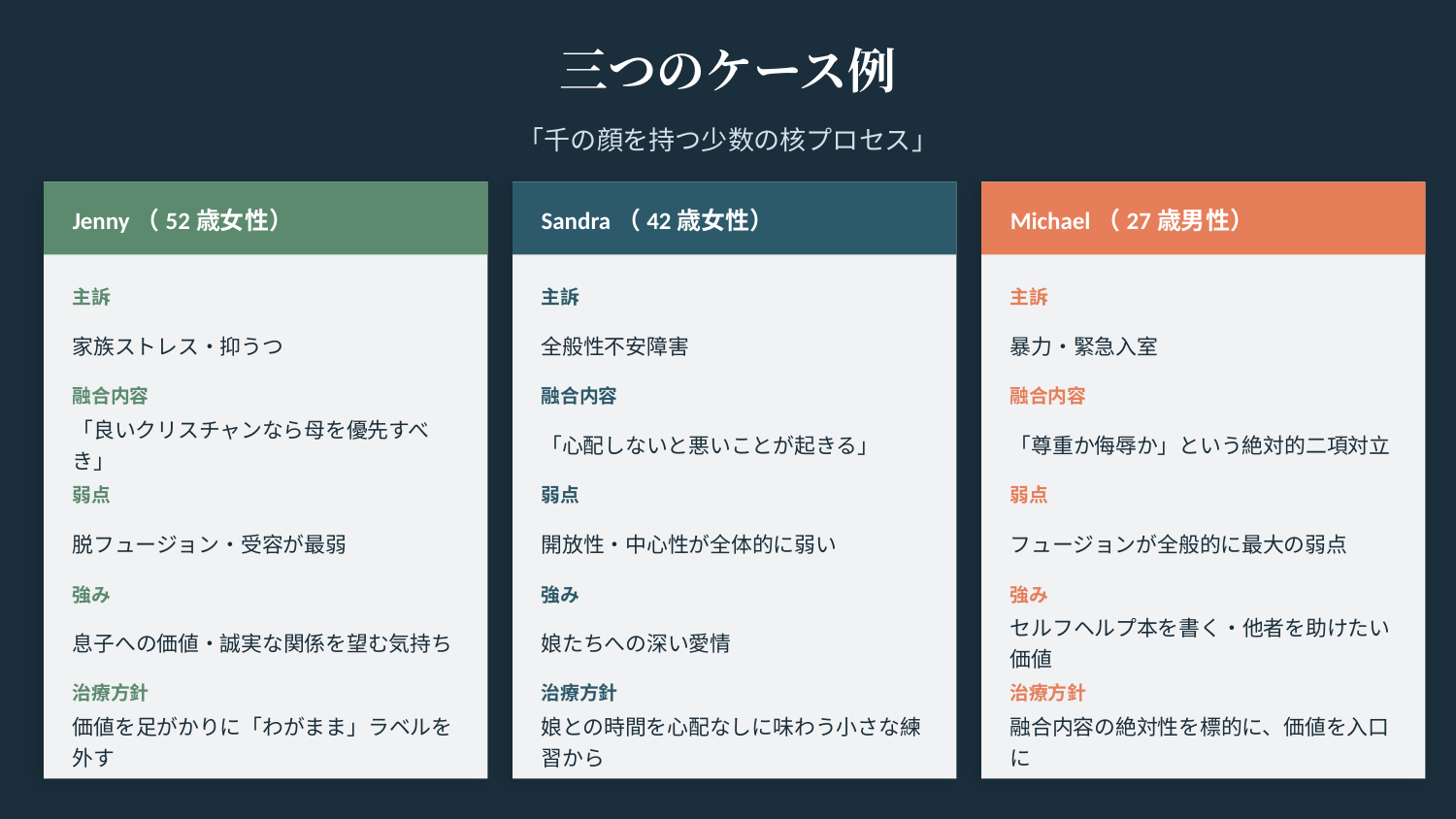

三つのケース例
「千の顔を持つ少数の核プロセス」

Jenny（52歳女性）
Sandra（42歳女性）
Michael（27歳男性）
主訴
主訴
主訴
家族ストレス・抑うつ
全般性不安障害
暴力・緊急入室
融合内容
融合内容
融合内容
「良いクリスチャンなら母を優先すべき」
「心配しないと悪いことが起きる」
「尊重か侮辱か」という絶対的二項対立
弱点
弱点
弱点
脱フュージョン・受容が最弱
開放性・中心性が全体的に弱い
フュージョンが全般的に最大の弱点
強み
強み
強み
息子への価値・誠実な関係を望む気持ち
娘たちへの深い愛情
セルフヘルプ本を書く・他者を助けたい価値
治療方針
治療方針
治療方針
価値を足がかりに「わがまま」ラベルを外す
娘との時間を心配なしに味わう小さな練習から
融合内容の絶対性を標的に、価値を入口に